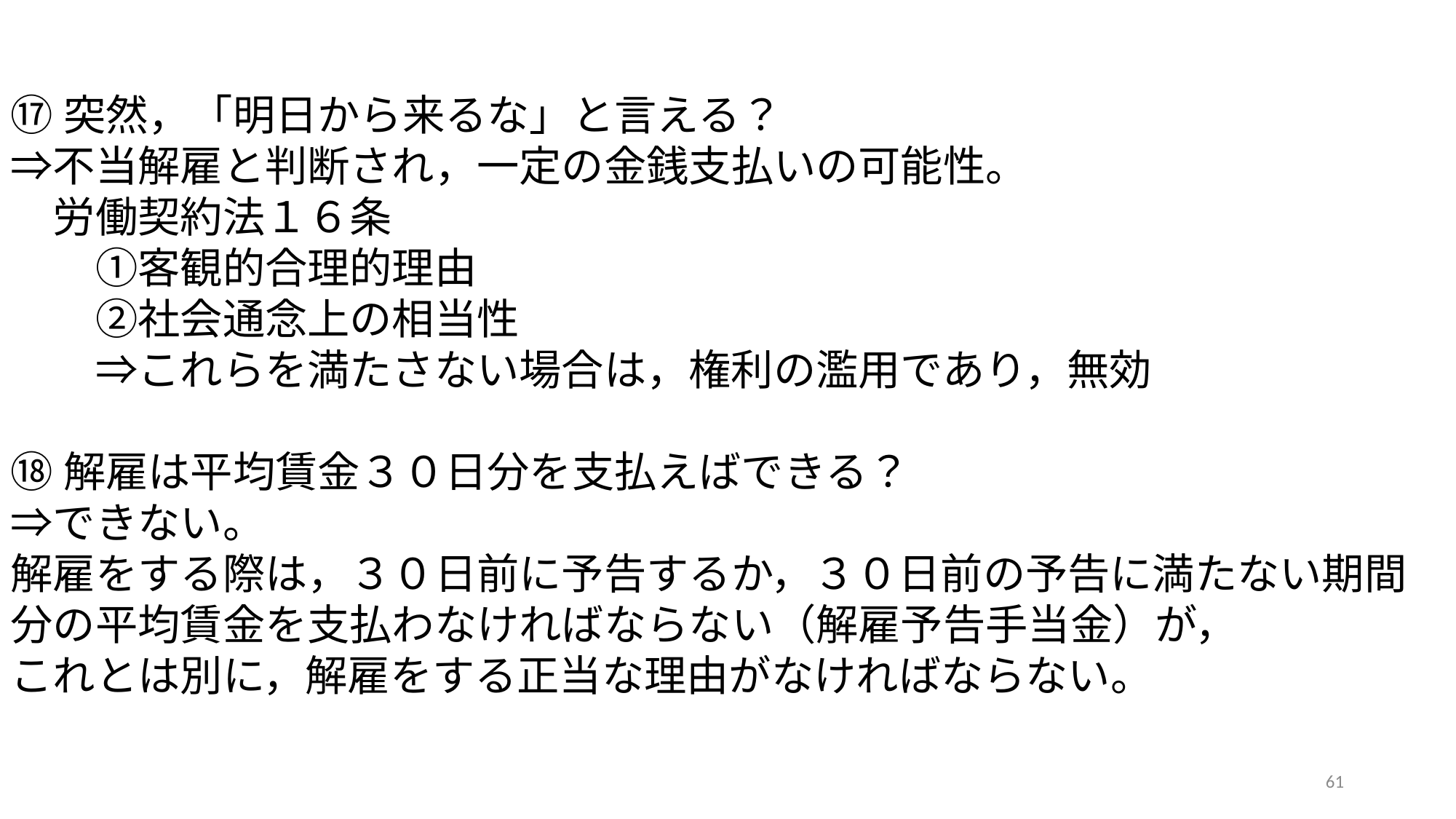

⑰突然，「明日から来るな」と言える？
⇒不当解雇と判断され，一定の金銭支払いの可能性。
　労働契約法１６条
　　①客観的合理的理由
　　②社会通念上の相当性
　　⇒これらを満たさない場合は，権利の濫用であり，無効
⑱解雇は平均賃金３０日分を支払えばできる？
⇒できない。
解雇をする際は，３０日前に予告するか，３０日前の予告に満たない期間分の平均賃金を支払わなければならない（解雇予告手当金）が，
これとは別に，解雇をする正当な理由がなければならない。

61